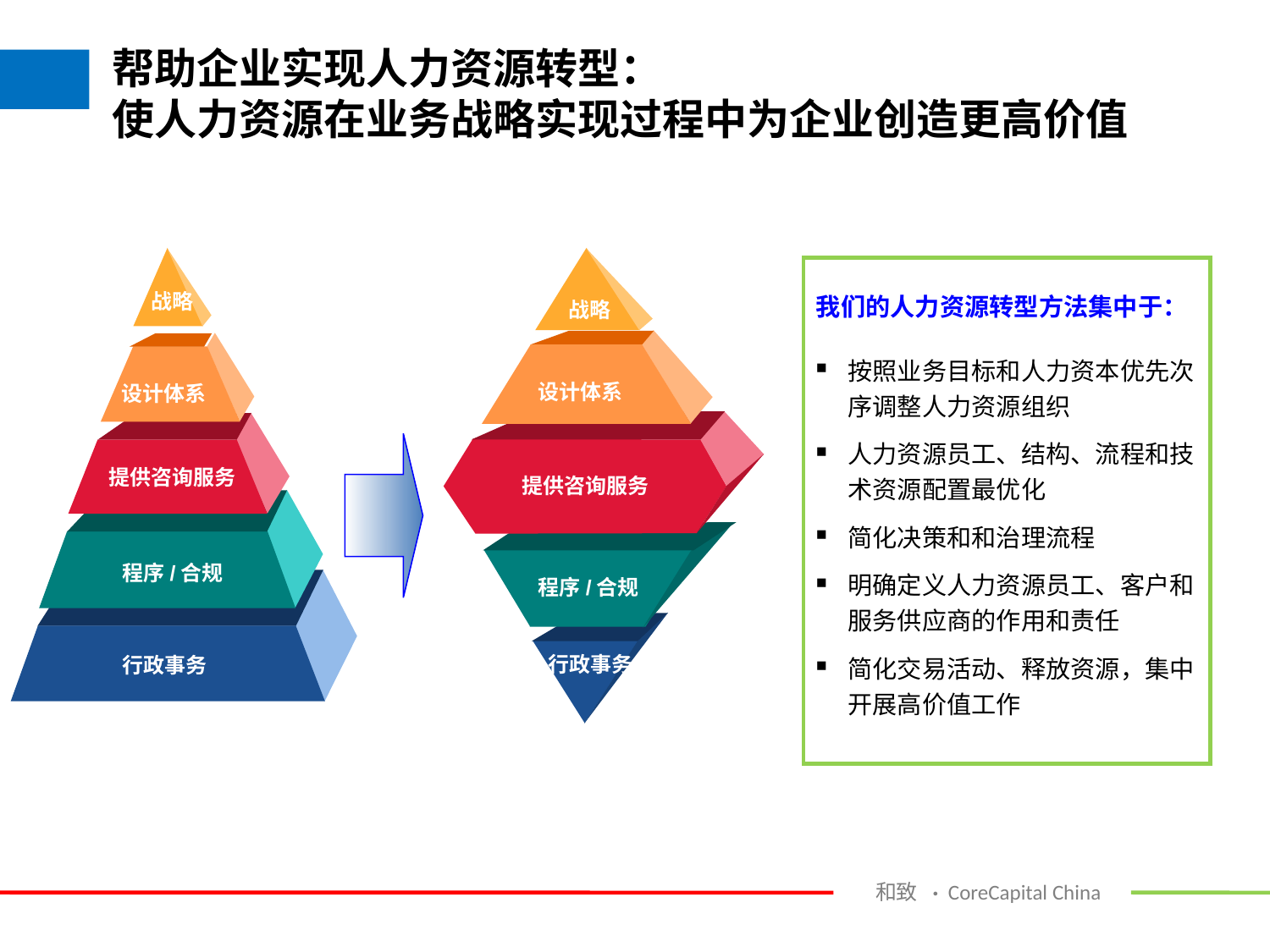

# 帮助企业实现人力资源转型： 使人力资源在业务战略实现过程中为企业创造更高价值

战略
设计体系
提供咨询服务
程序/合规
行政事务

战略
设计体系
提供咨询服务
程序/合规
行政事务

我们的人力资源转型方法集中于：

按照业务目标和人力资本优先次序调整人力资源组织
人力资源员工、结构、流程和技术资源配置最优化
简化决策和和治理流程
明确定义人力资源员工、客户和服务供应商的作用和责任
简化交易活动、释放资源，集中开展高价值工作